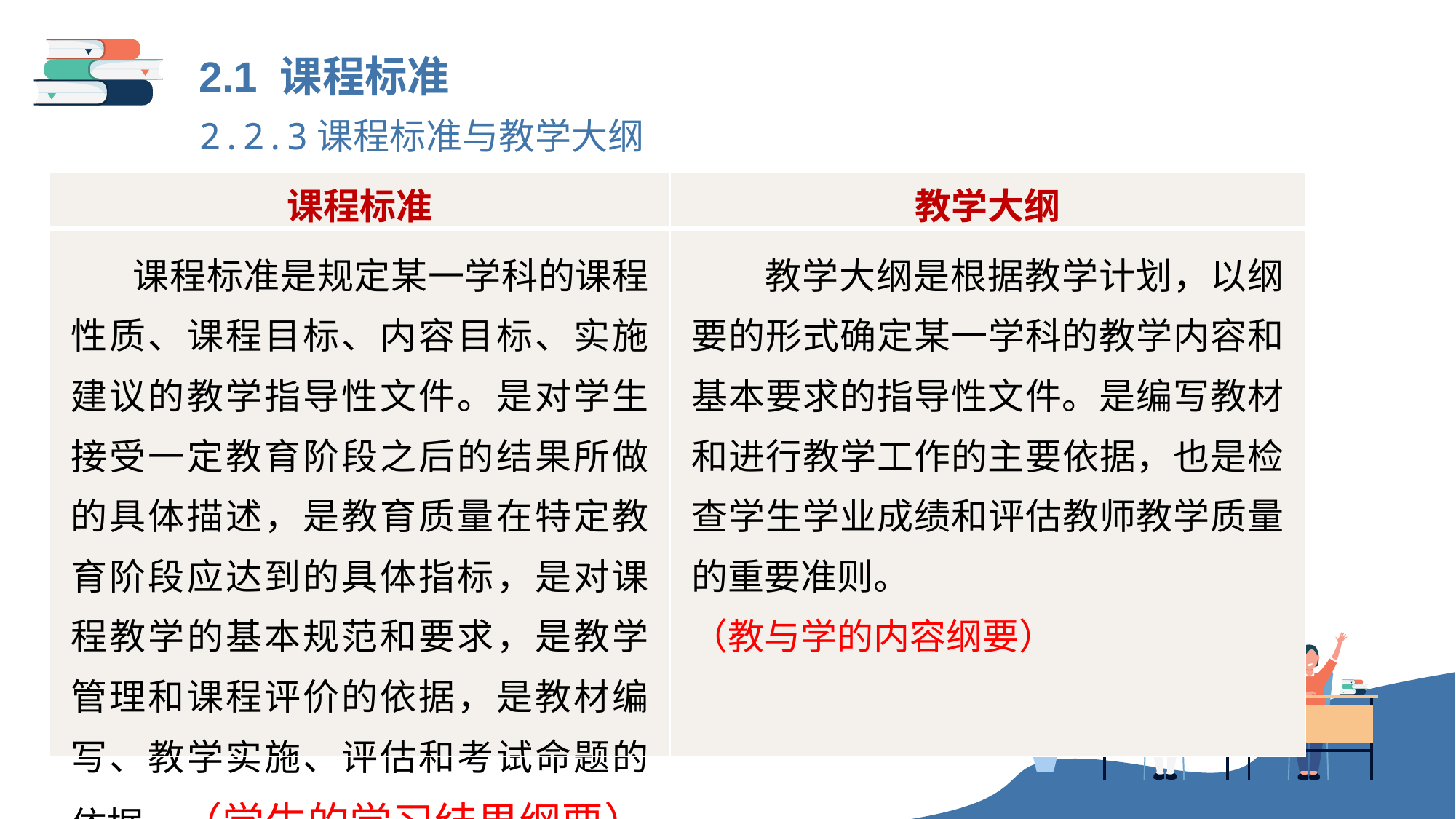

2.1 课程标准
2.2.3课程标准与教学大纲
| 课程标准 | 教学大纲 |
| --- | --- |
| 课程标准是规定某一学科的课程性质、课程目标、内容目标、实施建议的教学指导性文件。是对学生接受一定教育阶段之后的结果所做的具体描述，是教育质量在特定教育阶段应达到的具体指标，是对课程教学的基本规范和要求，是教学管理和课程评价的依据，是教材编写、教学实施、评估和考试命题的依据。（学生的学习结果纲要） | 教学大纲是根据教学计划，以纲要的形式确定某一学科的教学内容和基本要求的指导性文件。是编写教材和进行教学工作的主要依据，也是检查学生学业成绩和评估教师教学质量的重要准则。 （教与学的内容纲要） |